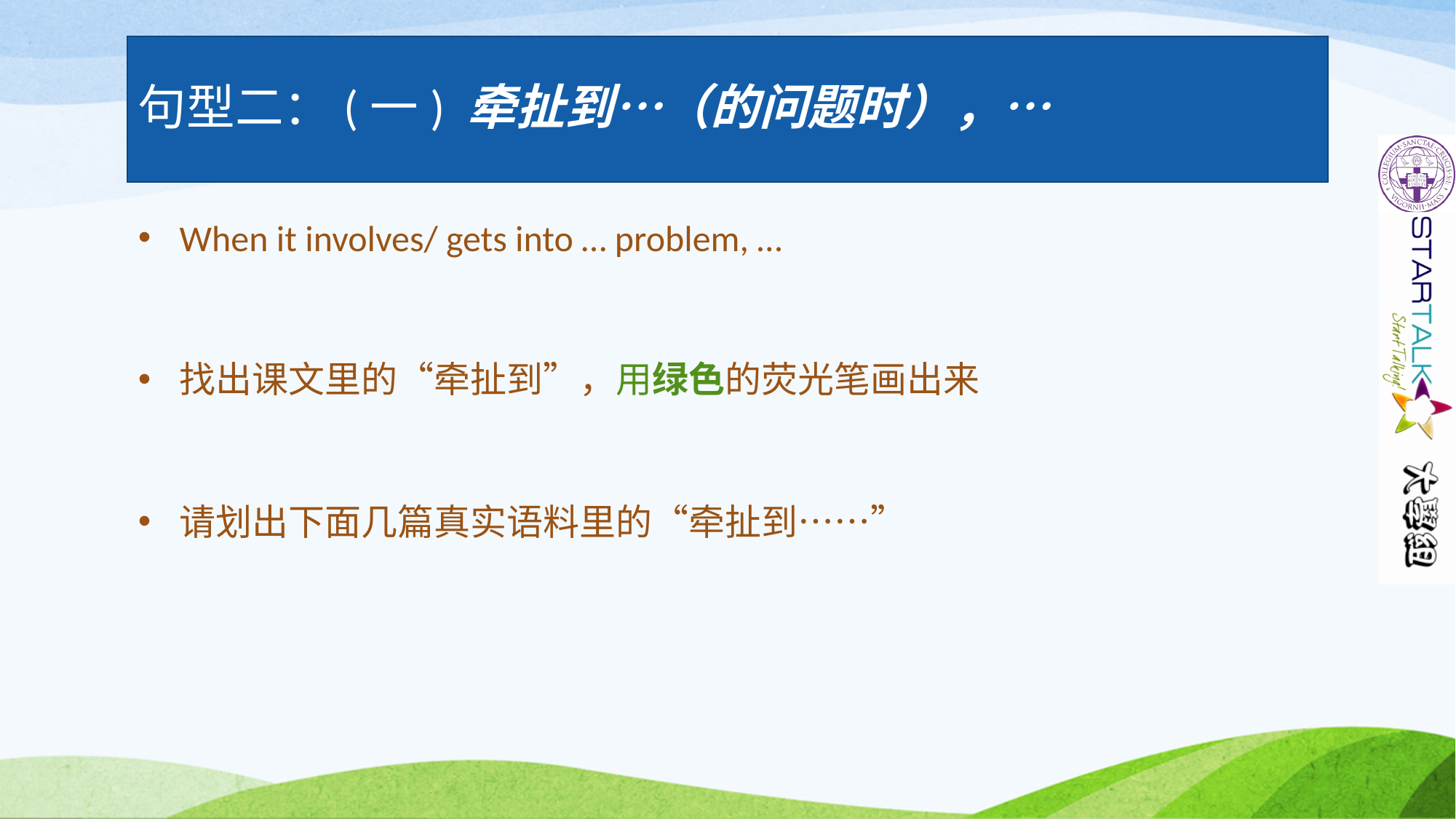

# 句型二：(一) 牵扯到…（的问题时），…
When it involves/ gets into … problem, …

找出课文里的“牵扯到”，用绿色的荧光笔画出来

请划出下面几篇真实语料里的“牵扯到……”